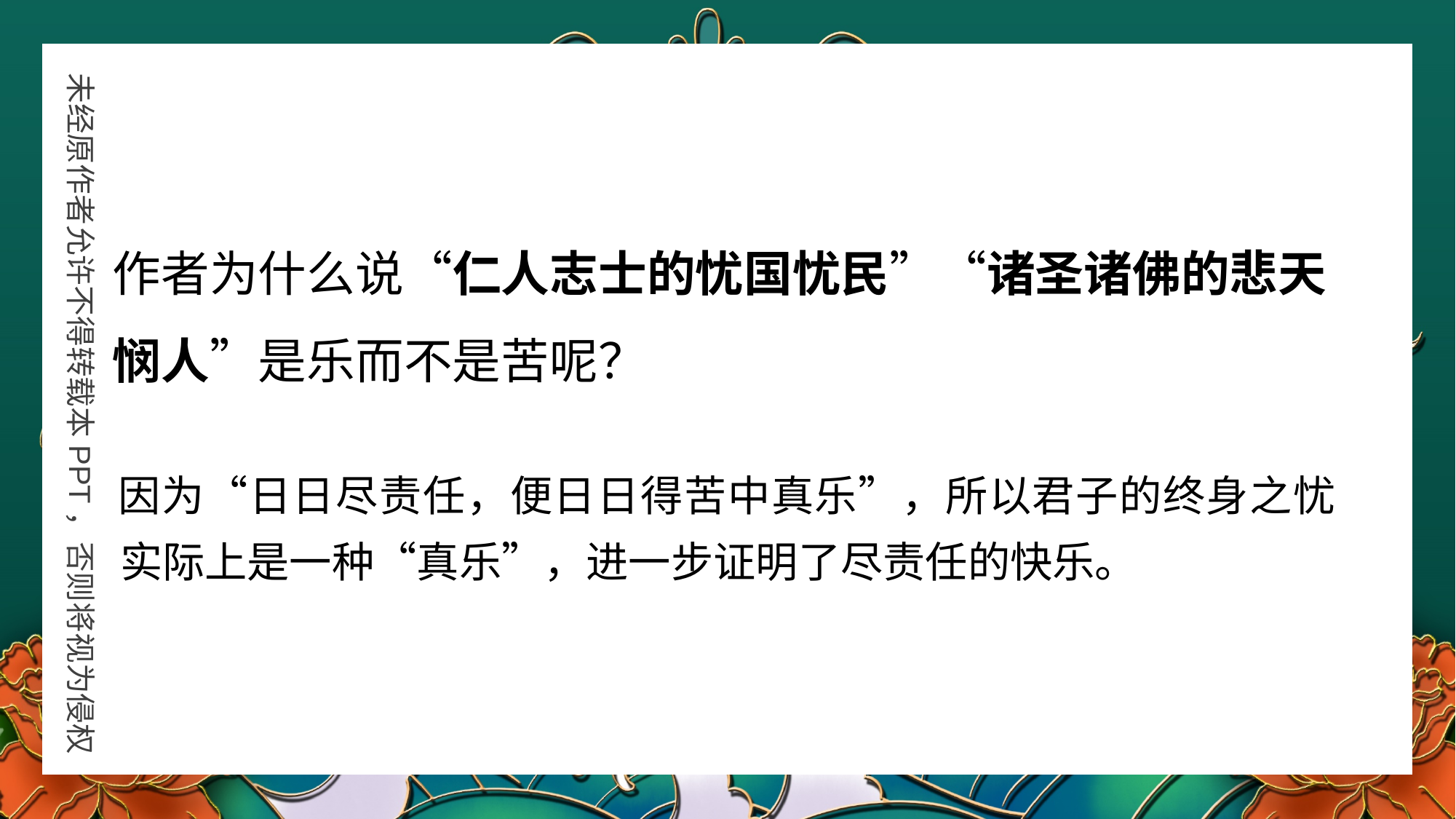

作者为什么说“仁人志士的忧国忧民”“诸圣诸佛的悲天悯人”是乐而不是苦呢？
因为“日日尽责任，便日日得苦中真乐”，所以君子的终身之忧实际上是一种“真乐”，进一步证明了尽责任的快乐。